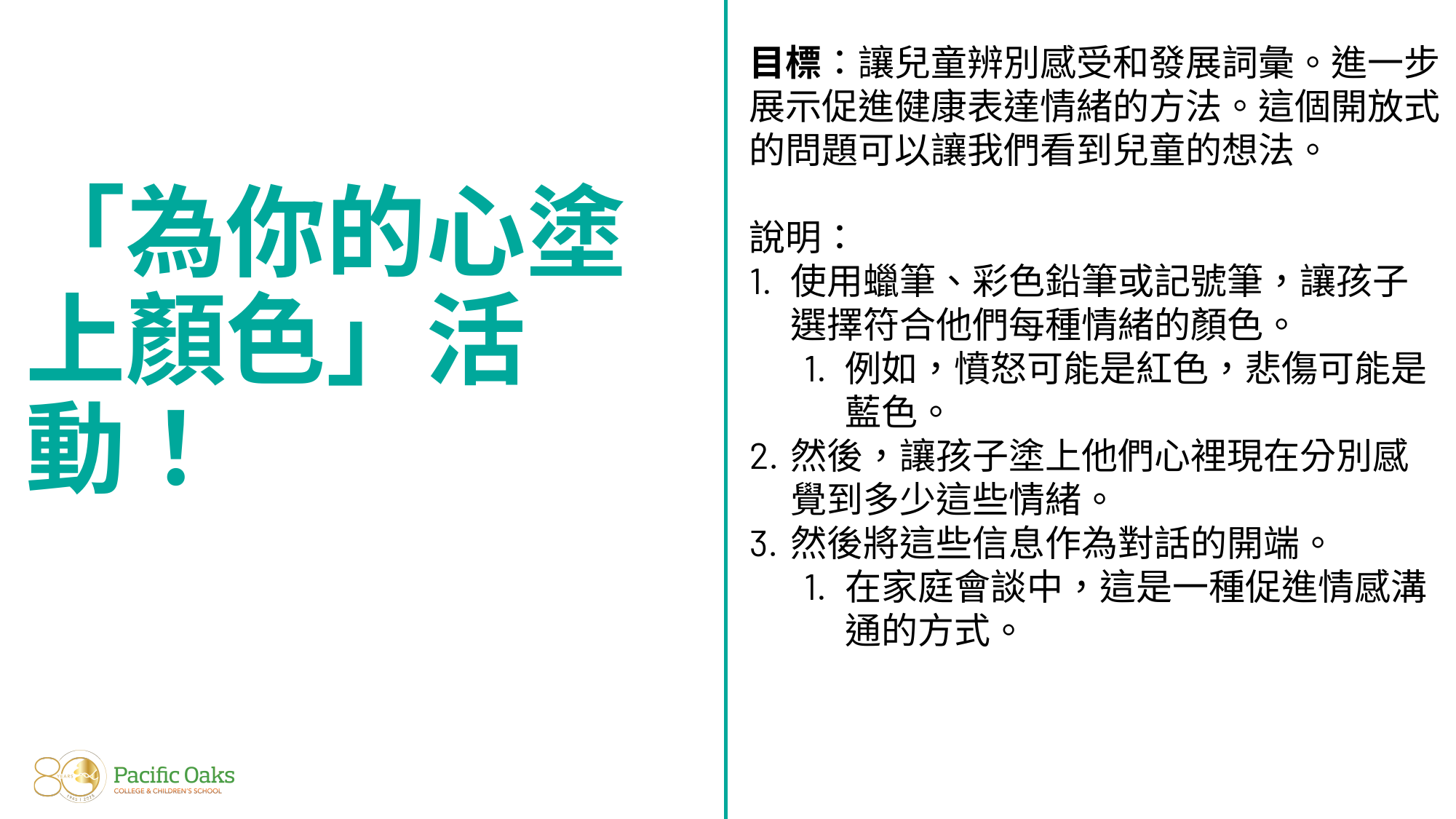

目標：讓兒童辨別感受和發展詞彙。進一步展示促進健康表達情緒的方法。這個開放式的問題可以讓我們看到兒童的想法。

說明：
使用蠟筆、彩色鉛筆或記號筆，讓孩子選擇符合他們每種情緒的顏色。
例如，憤怒可能是紅色，悲傷可能是藍色。
然後，讓孩子塗上他們心裡現在分別感覺到多少這些情緒。
然後將這些信息作為對話的開端。
在家庭會談中，這是一種促進情感溝通的方式。
# 「為你的心塗上顏色」活動！